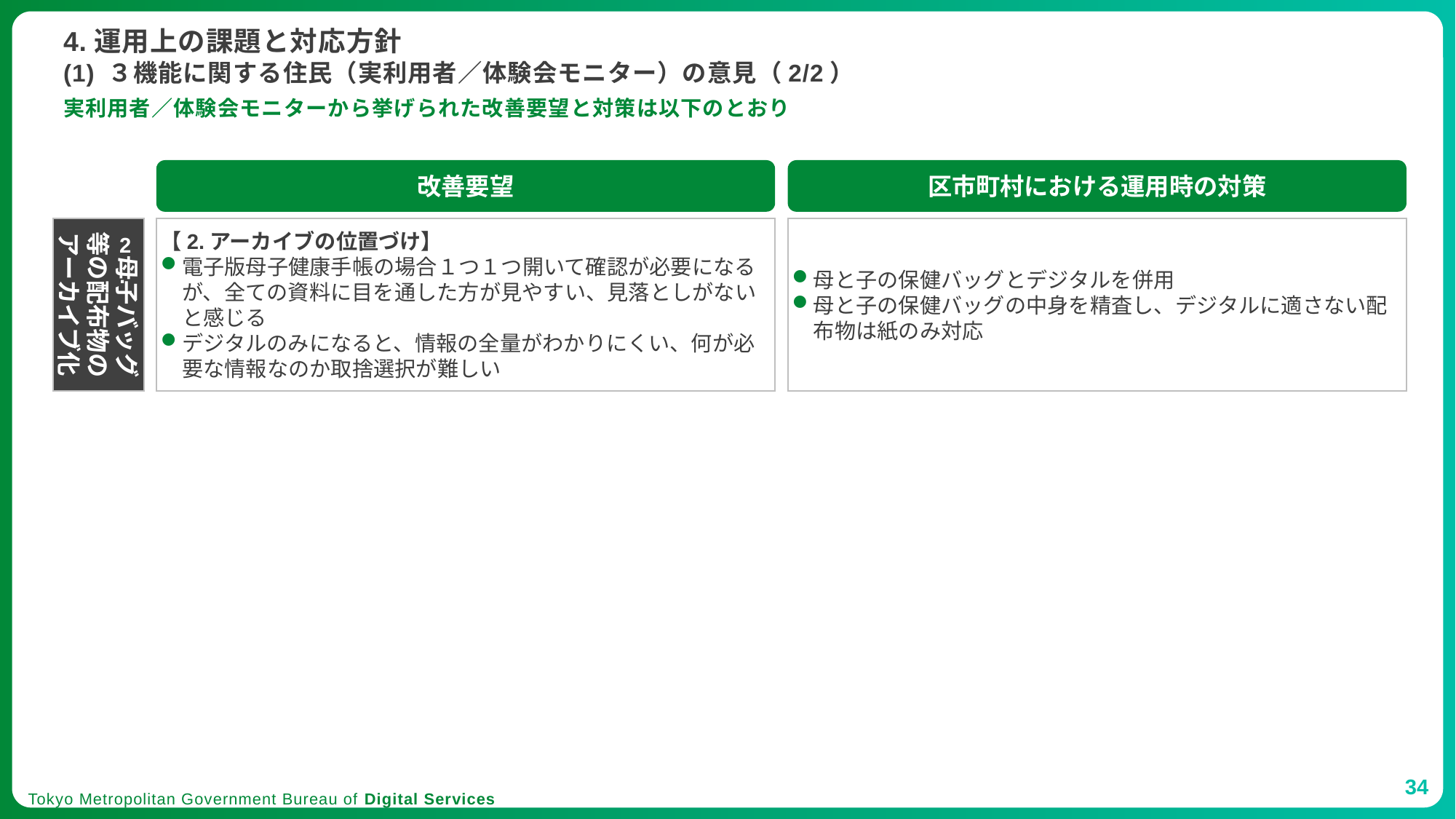

4.運用上の課題と対応方針
# (1) ３機能に関する住民（実利用者／体験会モニター）の意見（2/2）
実利用者／体験会モニターから挙げられた改善要望と対策は以下のとおり
改善要望
区市町村における運用時の対策
【2.アーカイブの位置づけ】
電子版母子健康手帳の場合１つ１つ開いて確認が必要になるが、全ての資料に目を通した方が見やすい、見落としがないと感じる
デジタルのみになると、情報の全量がわかりにくい、何が必要な情報なのか取捨選択が難しい
母と子の保健バッグとデジタルを併用
母と子の保健バッグの中身を精査し、デジタルに適さない配布物は紙のみ対応
　母子バッグ等の配布物のアーカイブ化
2.
34